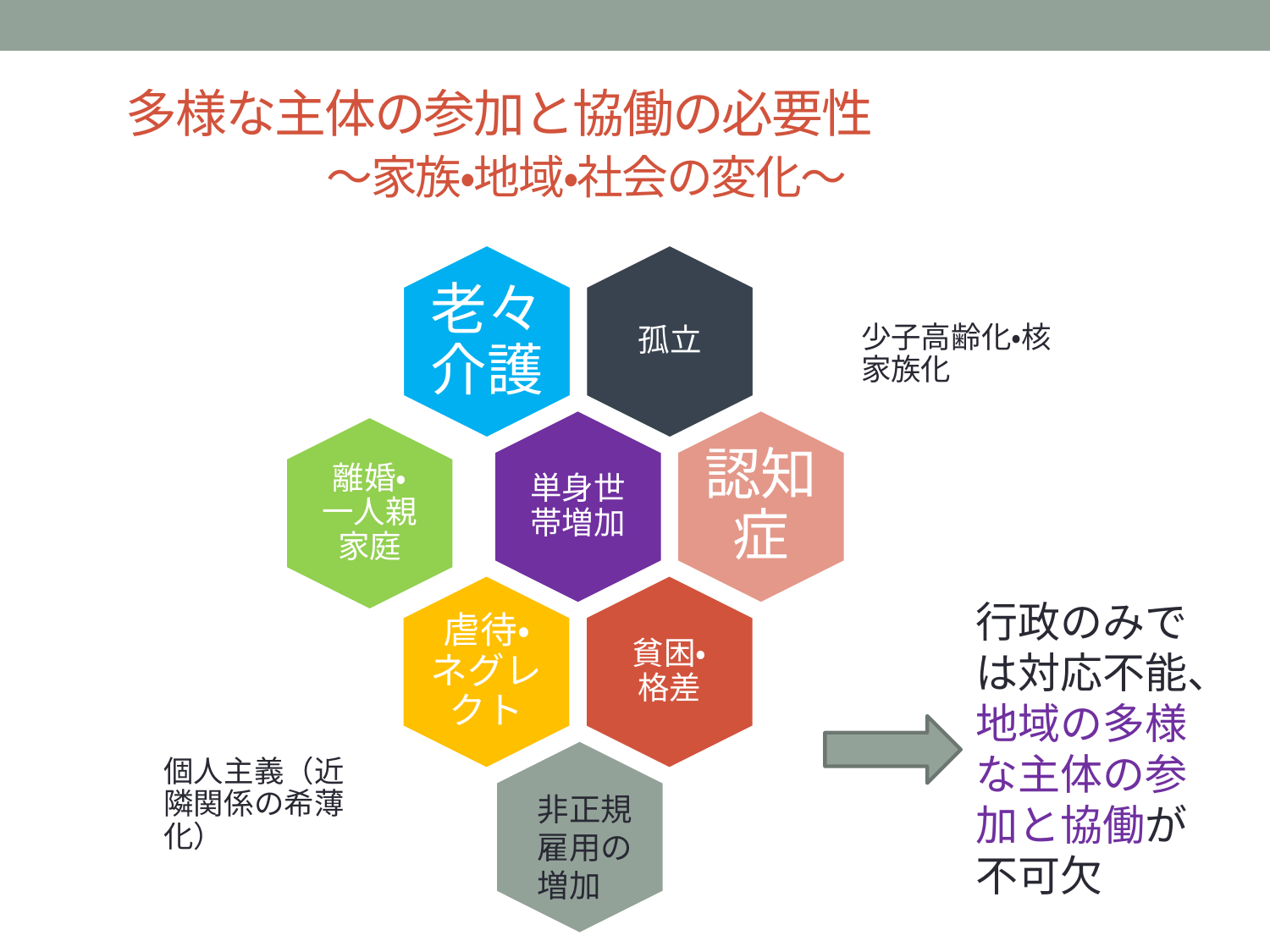

# 多様な主体の参加と協働の必要性 　　　　　～家族・地域・社会の変化～
孤立
少子高齢化・核家族化
老々介護
単身世帯増加

認知症
貧困・格差
個人主義（近隣関係の希薄化）
虐待・ネグレクト
離婚・一人親家庭

行政のみでは対応不能、地域の多様な主体の参加と協働が不可欠

非正規雇用の増加